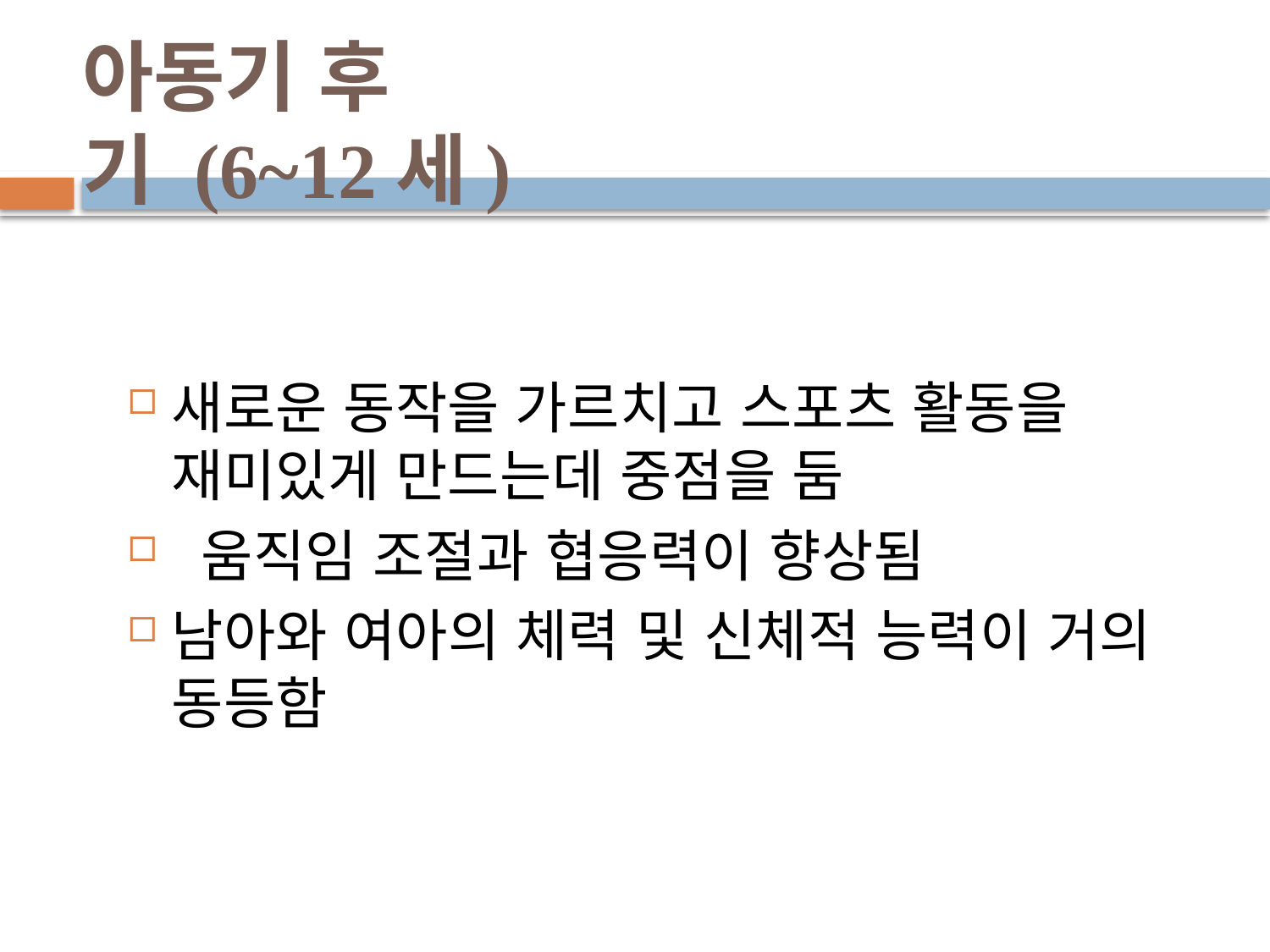

# 아동기 후기 (6~12세)

새로운 동작을 가르치고 스포츠 활동을 재미있게 만드는데 중점을 둠
 움직임 조절과 협응력이 향상됨
남아와 여아의 체력 및 신체적 능력이 거의 동등함